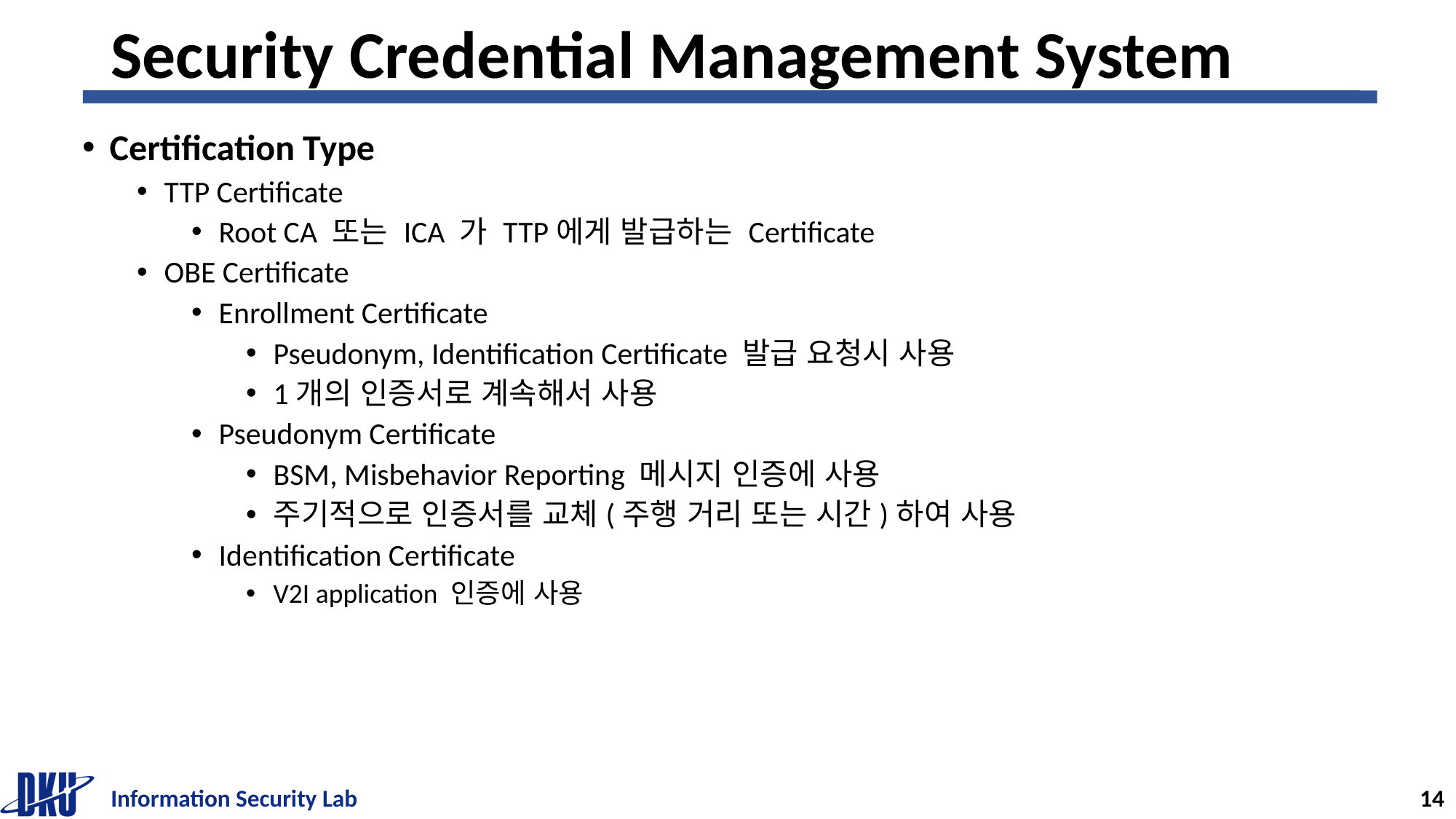

# Security Credential Management System
Certification Type
TTP Certificate
Root CA 또는 ICA 가 TTP에게 발급하는 Certificate
OBE Certificate
Enrollment Certificate
Pseudonym, Identification Certificate 발급 요청시 사용
1개의 인증서로 계속해서 사용
Pseudonym Certificate
BSM, Misbehavior Reporting 메시지 인증에 사용
주기적으로 인증서를 교체(주행 거리 또는 시간)하여 사용
Identification Certificate
V2I application 인증에 사용

Information Security Lab
14